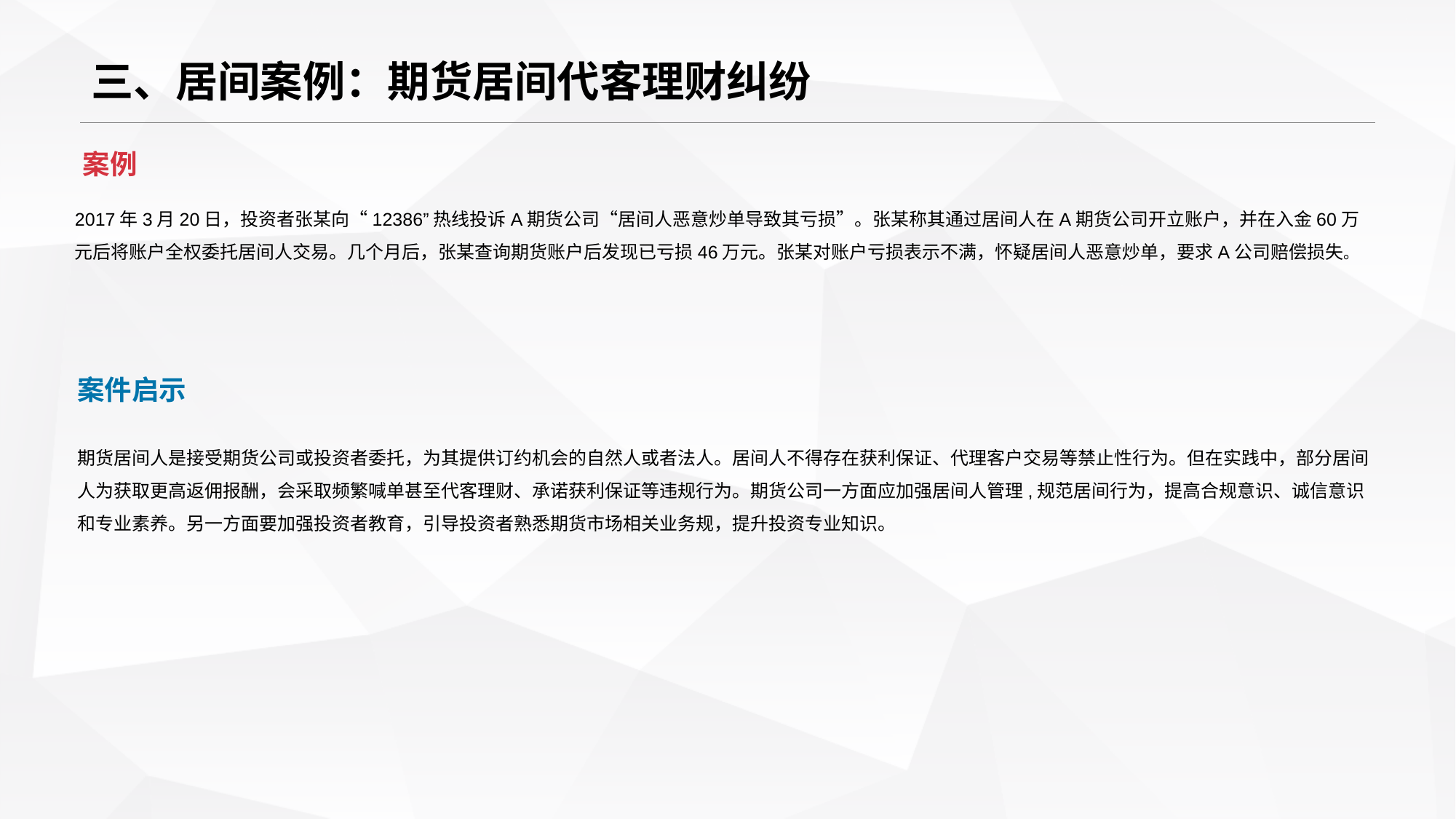

# 三、居间案例：期货居间代客理财纠纷
案例
2017年3月20日，投资者张某向“12386”热线投诉A期货公司“居间人恶意炒单导致其亏损”。张某称其通过居间人在A期货公司开立账户，并在入金60万元后将账户全权委托居间人交易。几个月后，张某查询期货账户后发现已亏损46万元。张某对账户亏损表示不满，怀疑居间人恶意炒单，要求A公司赔偿损失。

案件启示
期货居间人是接受期货公司或投资者委托，为其提供订约机会的自然人或者法人。居间人不得存在获利保证、代理客户交易等禁止性行为。但在实践中，部分居间人为获取更高返佣报酬，会采取频繁喊单甚至代客理财、承诺获利保证等违规行为。期货公司一方面应加强居间人管理,规范居间行为，提高合规意识、诚信意识和专业素养。另一方面要加强投资者教育，引导投资者熟悉期货市场相关业务规，提升投资专业知识。